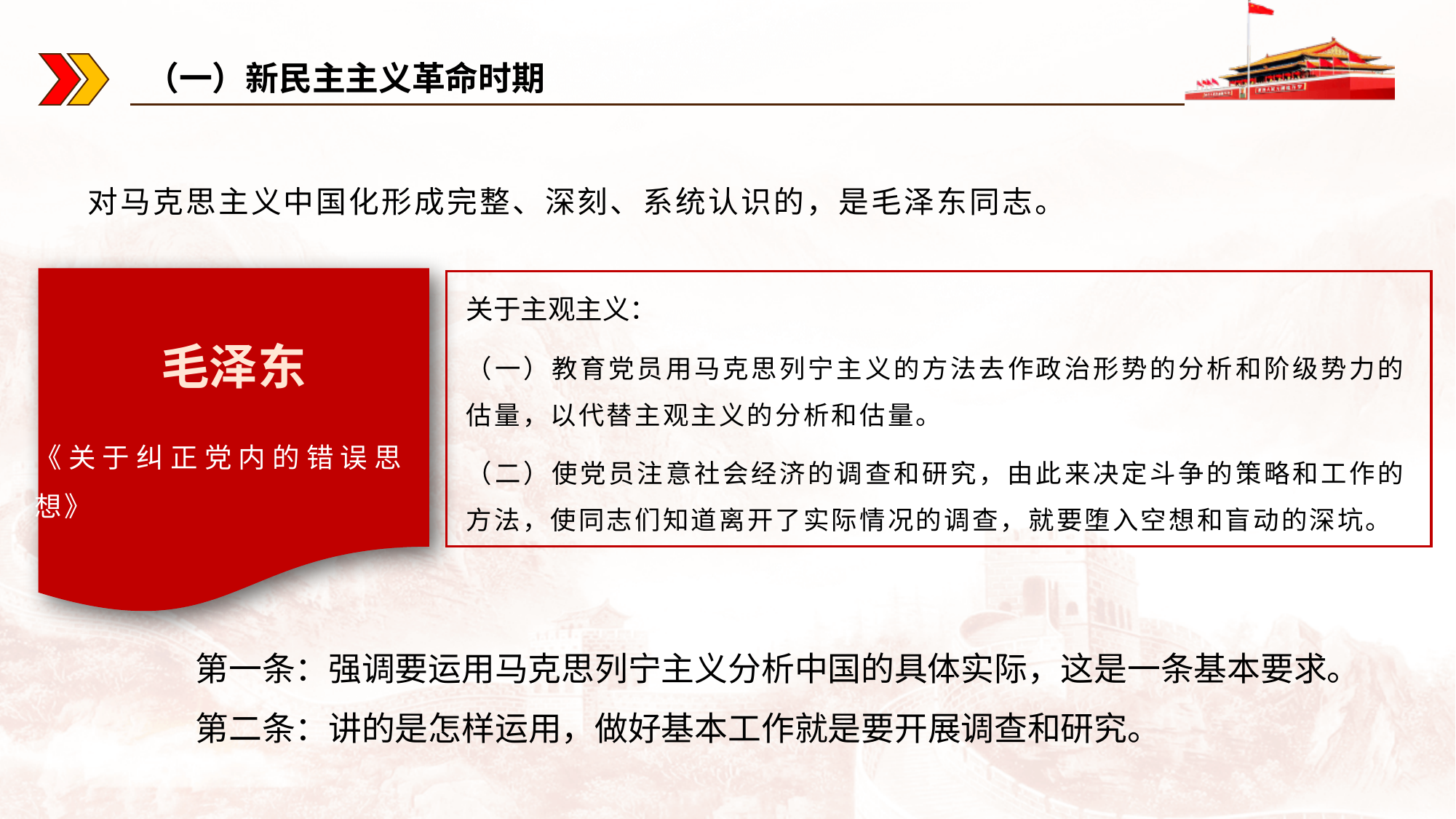

（一）新民主主义革命时期
对马克思主义中国化形成完整、深刻、系统认识的，是毛泽东同志。

毛泽东
关于主观主义：
（一）教育党员用马克思列宁主义的方法去作政治形势的分析和阶级势力的估量，以代替主观主义的分析和估量。
（二）使党员注意社会经济的调查和研究，由此来决定斗争的策略和工作的方法，使同志们知道离开了实际情况的调查，就要堕入空想和盲动的深坑。

《关于纠正党内的错误思想》
第一条：强调要运用马克思列宁主义分析中国的具体实际，这是一条基本要求。
第二条：讲的是怎样运用，做好基本工作就是要开展调查和研究。